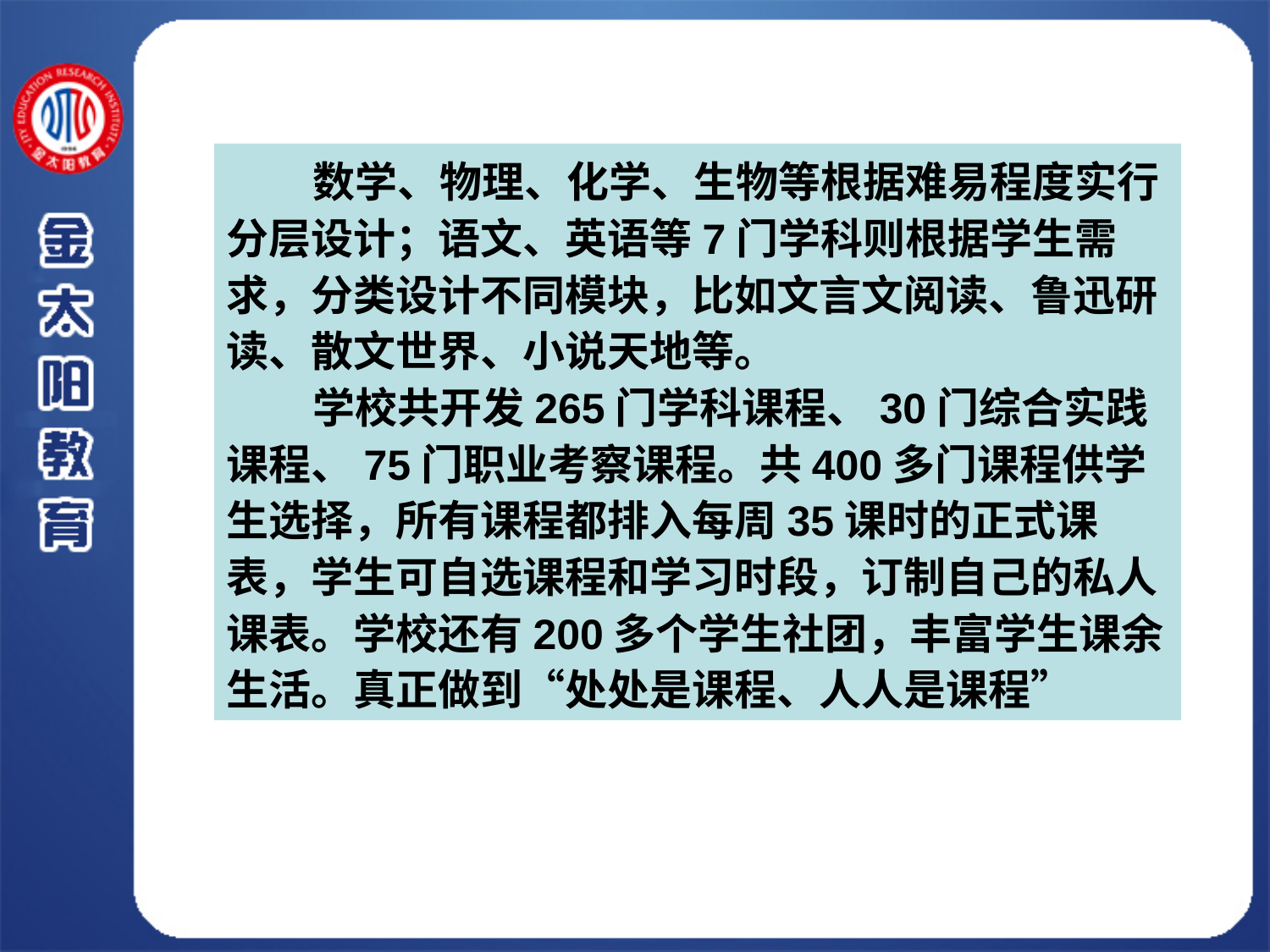

数学、物理、化学、生物等根据难易程度实行分层设计；语文、英语等7门学科则根据学生需求，分类设计不同模块，比如文言文阅读、鲁迅研读、散文世界、小说天地等。
        学校共开发265门学科课程、30门综合实践课程、75门职业考察课程。共400多门课程供学生选择，所有课程都排入每周35课时的正式课表，学生可自选课程和学习时段，订制自己的私人课表。学校还有200多个学生社团，丰富学生课余生活。真正做到“处处是课程、人人是课程”